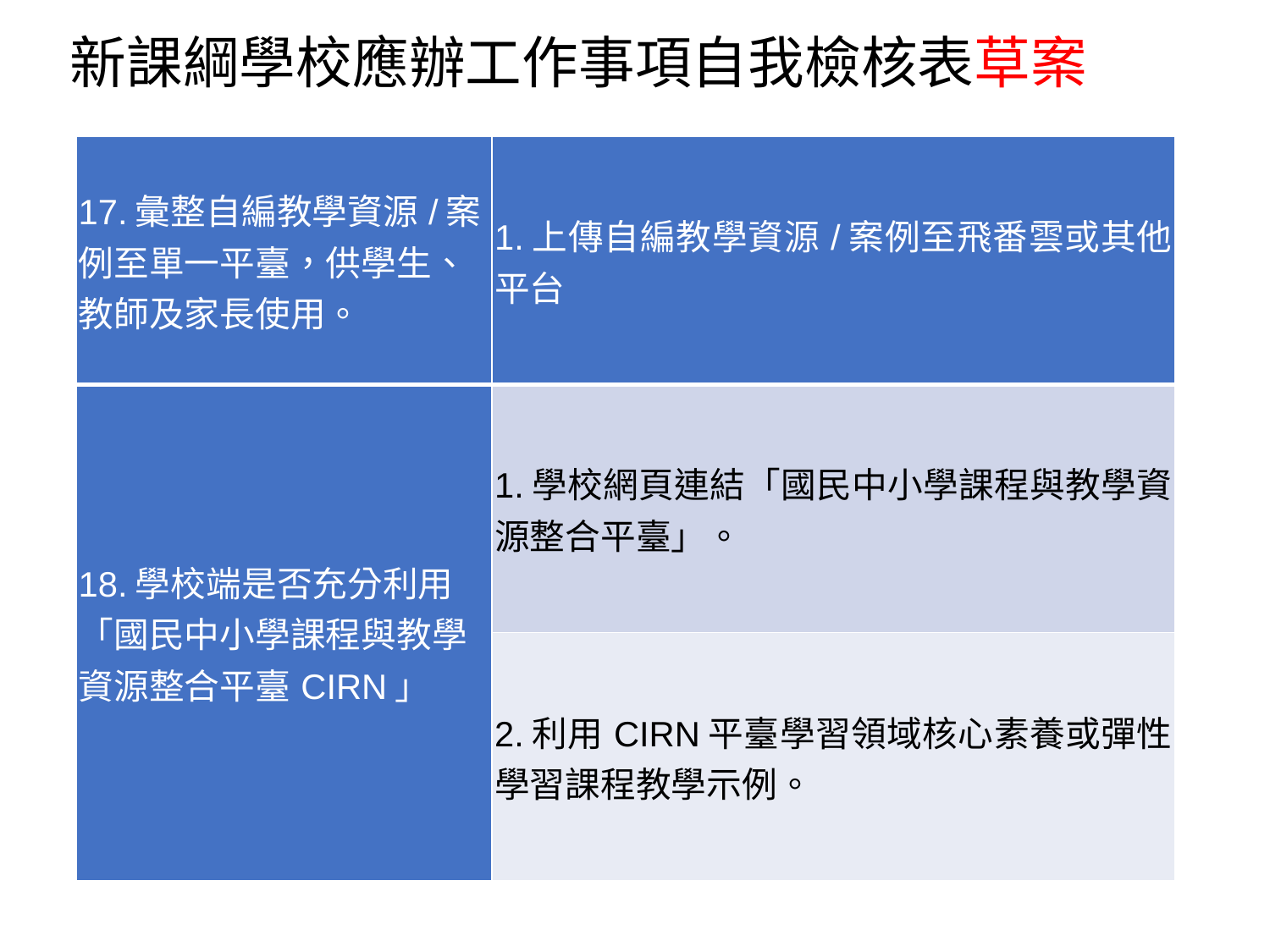

新課綱學校應辦工作事項自我檢核表草案
| 17.彙整自編教學資源/案例至單一平臺，供學生、教師及家長使用。 | 1.上傳自編教學資源/案例至飛番雲或其他平台 |
| --- | --- |
| 18.學校端是否充分利用「國民中小學課程與教學資源整合平臺CIRN」 | 1.學校網頁連結「國民中小學課程與教學資源整合平臺」。 |
|  | 2.利用CIRN平臺學習領域核心素養或彈性學習課程教學示例。 |